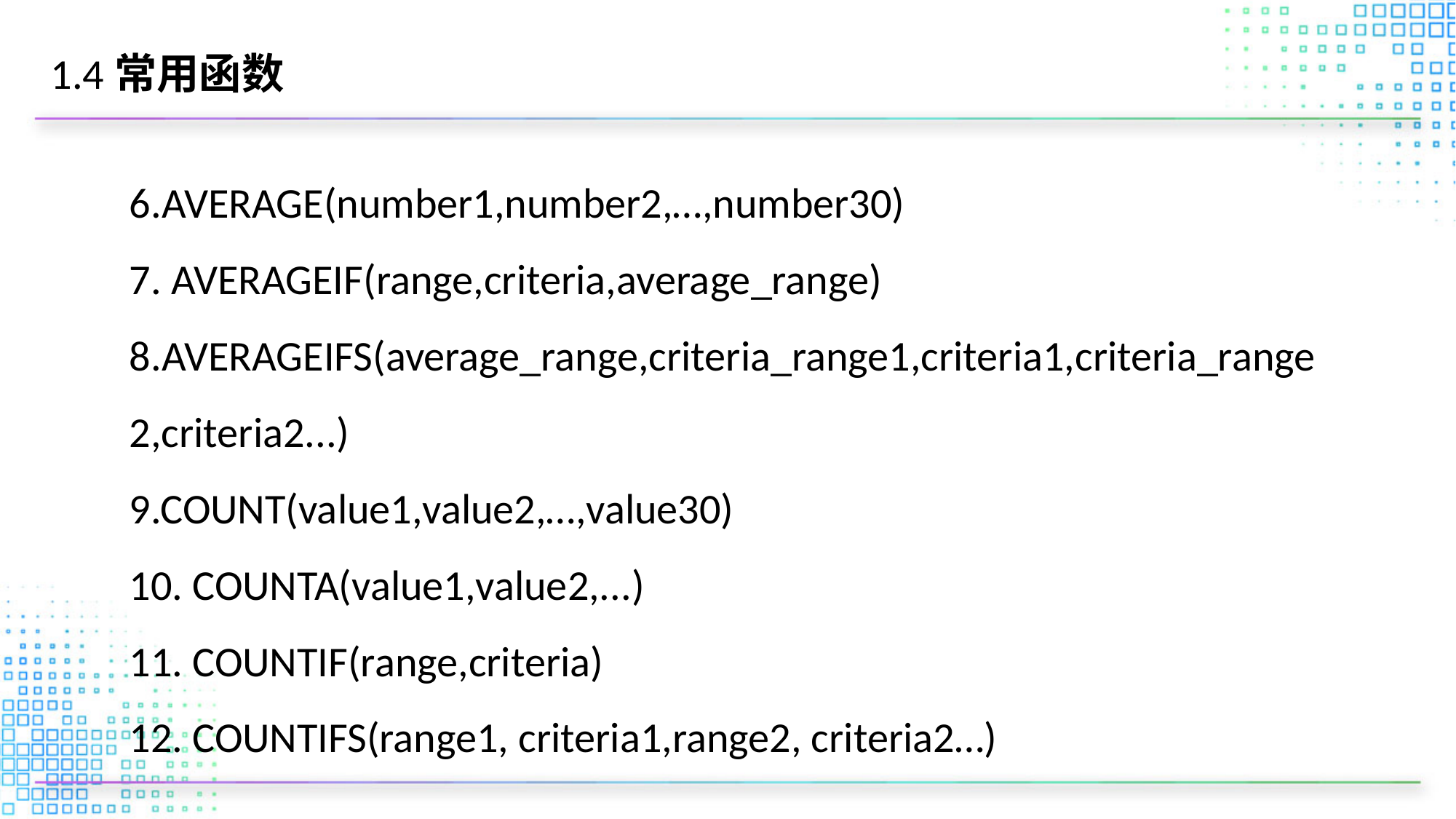

# 1.4常用函数
6.AVERAGE(number1,number2,…,number30)
7. AVERAGEIF(range,criteria,average_range)
8.AVERAGEIFS(average_range,criteria_range1,criteria1,criteria_range2,criteria2...)
9.COUNT(value1,value2,…,value30)
10. COUNTA(value1,value2,...)
11. COUNTIF(range,criteria)
12. COUNTIFS(range1, criteria1,range2, criteria2…)